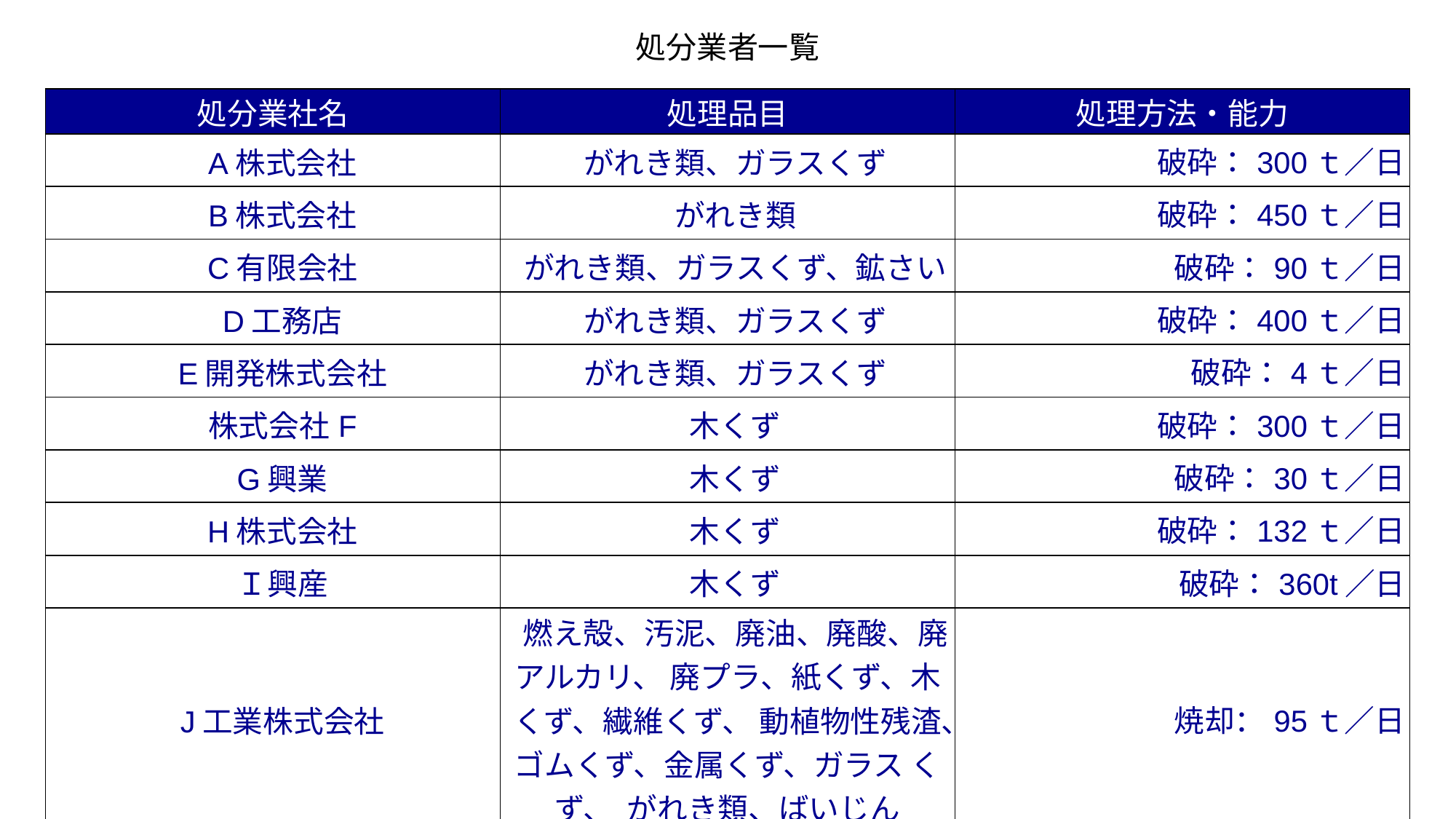

処分業者一覧
| 処分業社名 | 処理品目 | 処理方法・能力 |
| --- | --- | --- |
| A株式会社 | がれき類、ガラスくず | 破砕：300ｔ／日 |
| B株式会社 | がれき類 | 破砕：450ｔ／日 |
| C有限会社 | がれき類、ガラスくず、鉱さい | 破砕：90ｔ／日 |
| D工務店 | がれき類、ガラスくず | 破砕：400ｔ／日 |
| E開発株式会社 | がれき類、ガラスくず | 破砕：4ｔ／日 |
| 株式会社F | 木くず | 破砕：300ｔ／日 |
| G興業 | 木くず | 破砕：30ｔ／日 |
| H株式会社 | 木くず | 破砕：132ｔ／日 |
| Ｉ興産 | 木くず | 破砕：360t／日 |
| J工業株式会社 | 燃え殻、汚泥、廃油、廃酸、廃アルカリ、 廃プラ、紙くず、木くず、繊維くず、 動植物性残渣、ゴムくず、金属くず、ガラス くず、 がれき類、ばいじん | 焼却：95ｔ／日 |
| 有限会社K | 紙くず、木くず、繊維くず | 焼却：4.8ｔ／日 |